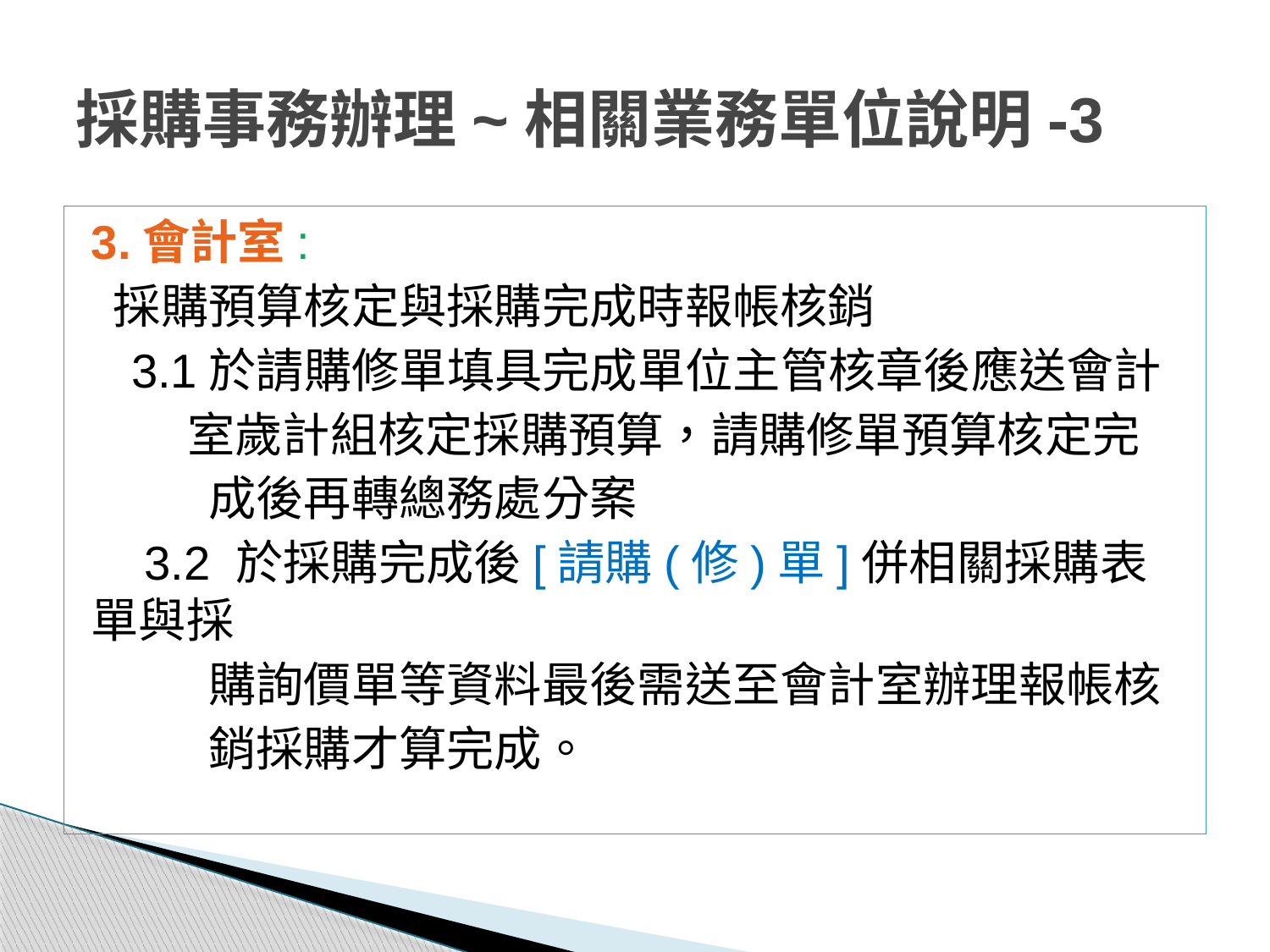

# 採購事務辦理~相關業務單位說明-3
3.會計室:
 採購預算核定與採購完成時報帳核銷
   3.1於請購修單填具完成單位主管核章後應送會計
        室歲計組核定採購預算，請購修單預算核定完
          成後再轉總務處分案
    3.2 於採購完成後[請購(修)單]併相關採購表單與採
          購詢價單等資料最後需送至會計室辦理報帳核
          銷採購才算完成。